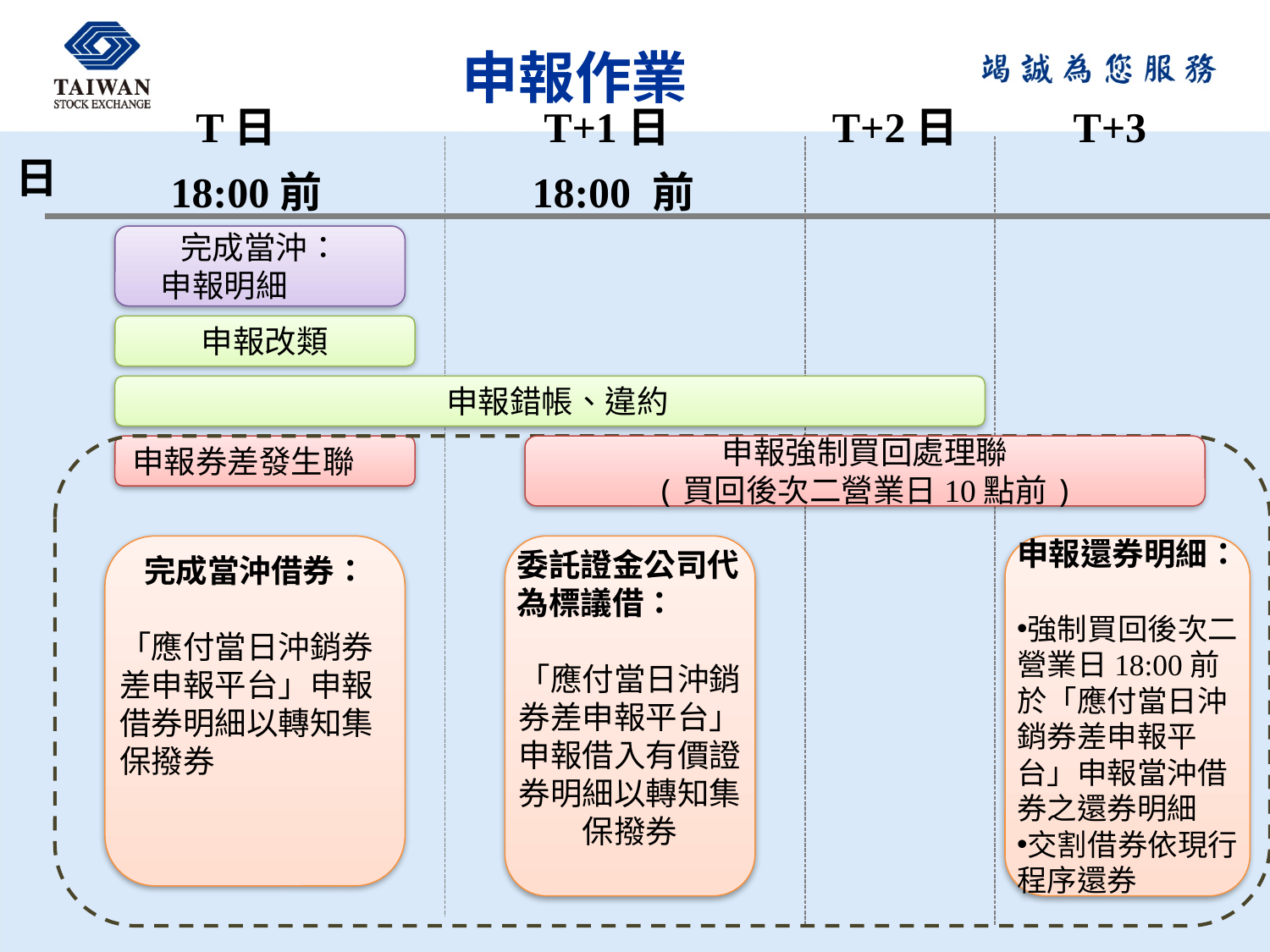

# 申報作業
                 T日                           T+1日                T+2日           T+3日
                 18:00前                     18:00 前
完成當沖：
   申報明細
申報改類
 申報錯帳、違約

 申報券差發生聯
申報強制買回處理聯
(買回後次二營業日10點前)
完成當沖借券：

「應付當日沖銷券差申報平台」申報借券明細以轉知集保撥券
委託證金公司代為標議借：

「應付當日沖銷券差申報平台」申報借入有價證券明細以轉知集保撥券

申報還券明細：

強制買回後次二營業日18:00前於「應付當日沖銷券差申報平台」申報當沖借券之還券明細
交割借券依現行程序還券